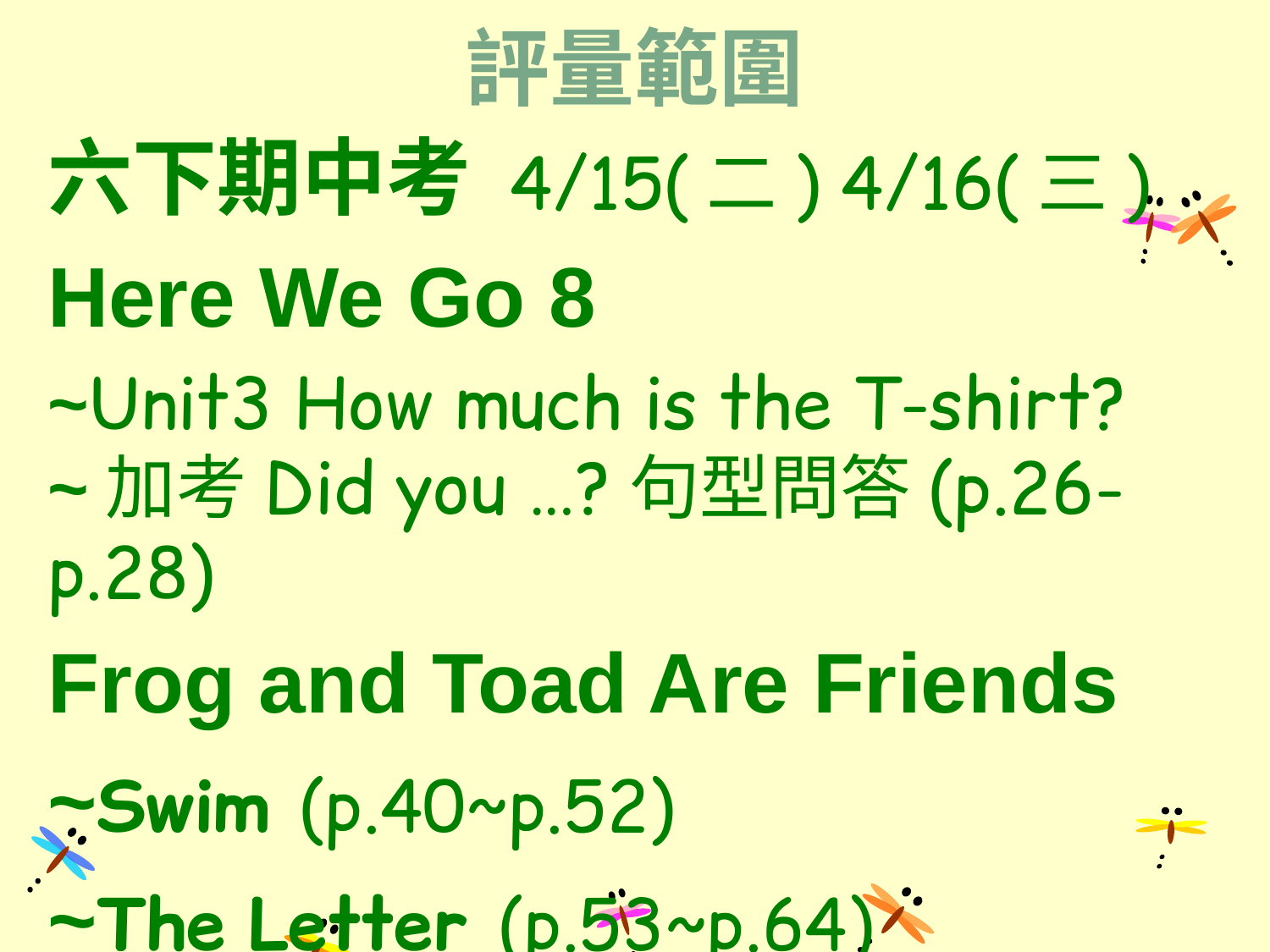

# 評量範圍
六下期中考 4/15(二) 4/16(三)
Here We Go 8
~Unit3 How much is the T-shirt?
~加考Did you …?句型問答(p.26-p.28)
Frog and Toad Are Friends
~Swim (p.40~p.52)
~The Letter (p.53~p.64)